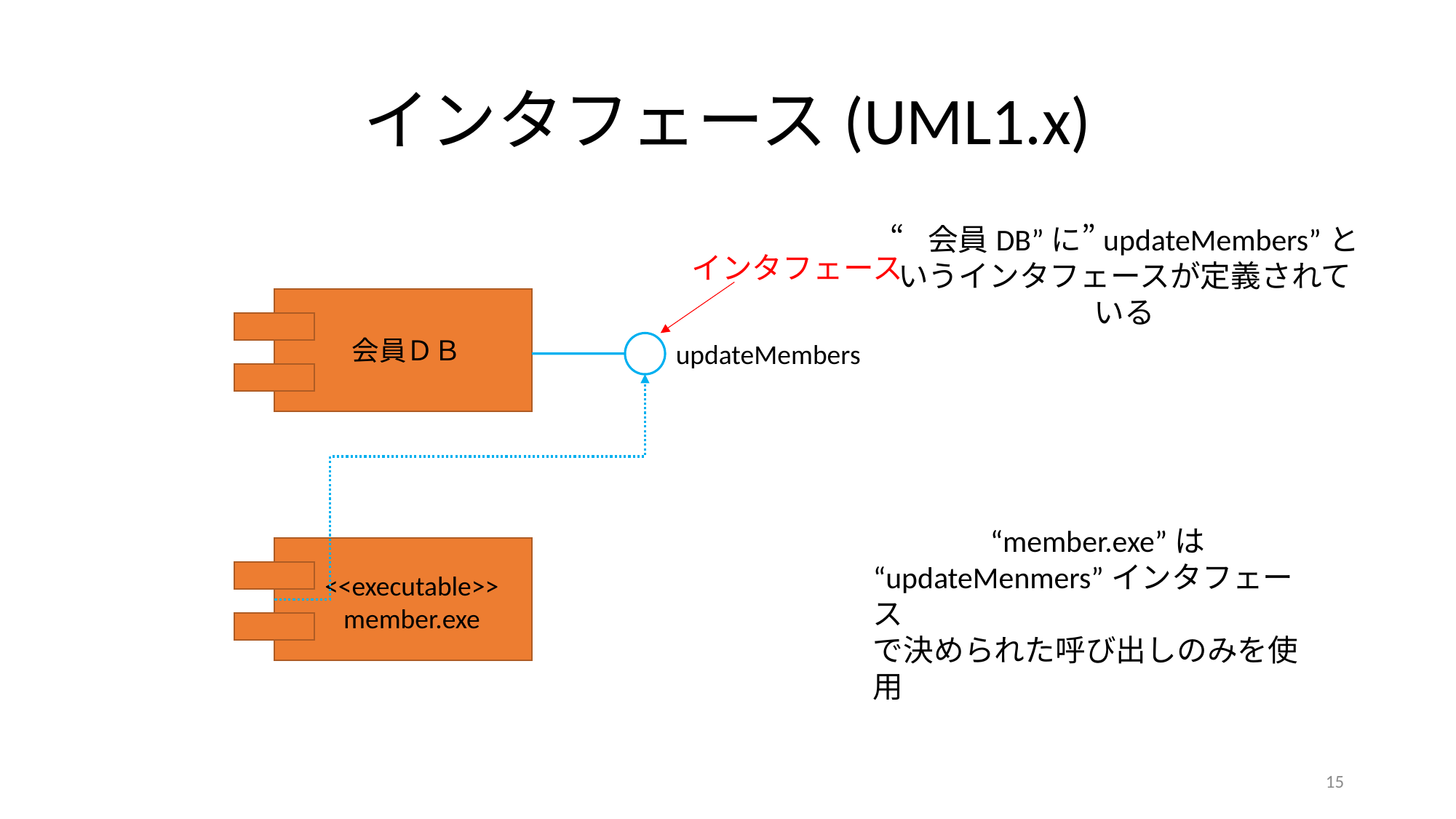

# インタフェース(UML1.x)
“会員DB”に”updateMembers”というインタフェースが定義されている
インタフェース

会員ＤＢ
updateMembers

“member.exe”は
“updateMenmers”インタフェース
で決められた呼び出しのみを使用

<<executable>>
member.exe

15